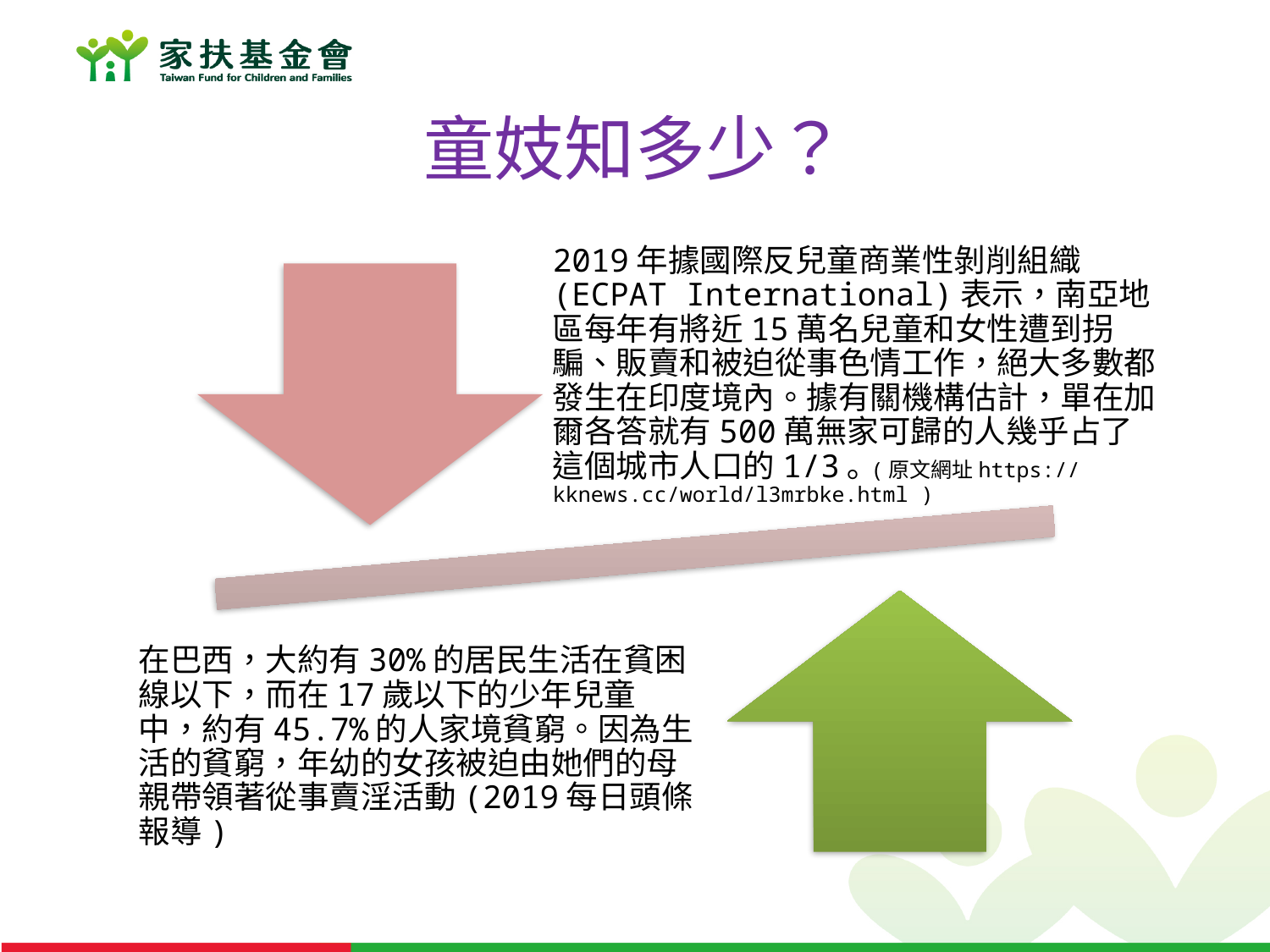

# 童妓知多少？

2019年據國際反兒童商業性剝削組織(ECPAT International)表示，南亞地區每年有將近15萬名兒童和女性遭到拐騙、販賣和被迫從事色情工作，絕大多數都發生在印度境內。據有關機構估計，單在加爾各答就有500萬無家可歸的人幾乎占了這個城市人口的1/3｡(原文網址https://kknews.cc/world/l3mrbke.html )

在巴西，大約有30%的居民生活在貧困線以下，而在17歲以下的少年兒童中，約有45.7%的人家境貧窮。因為生活的貧窮，年幼的女孩被迫由她們的母親帶領著從事賣淫活動(2019每日頭條報導)